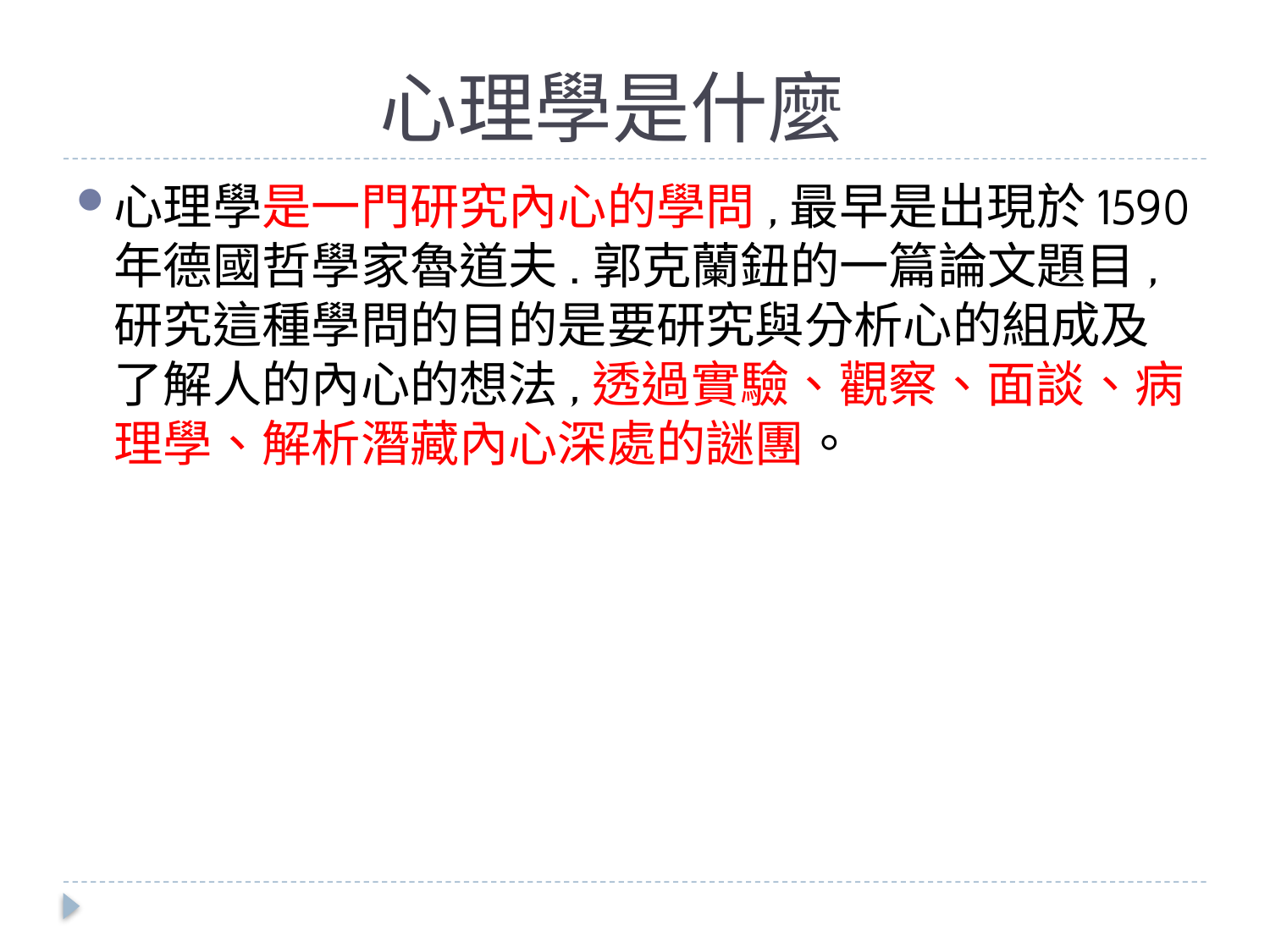

# 心理學是什麼
心理學是一門研究內心的學問,最早是出現於1590年德國哲學家魯道夫.郭克蘭鈕的一篇論文題目,研究這種學問的目的是要研究與分析心的組成及了解人的內心的想法,透過實驗、觀察、面談、病理學、解析潛藏內心深處的謎團。